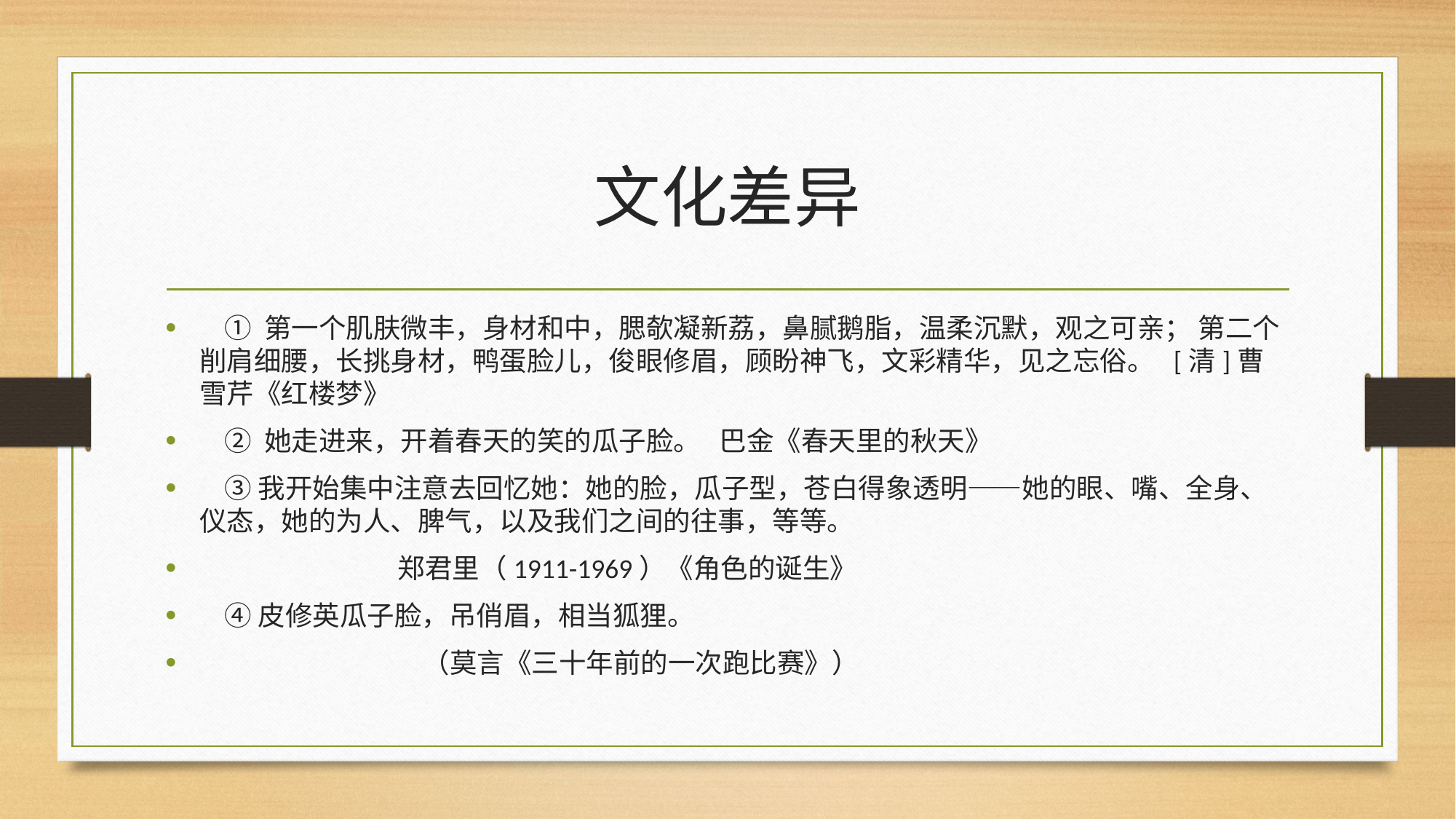

# 文化差异
    ① 第一个肌肤微丰，身材和中，腮欹凝新荔，鼻腻鹅脂，温柔沉默，观之可亲； 第二个削肩细腰，长挑身材，鸭蛋脸儿，俊眼修眉，顾盼神飞，文彩精华，见之忘俗。  [清]曹雪芹《红楼梦》
    ② 她走进来，开着春天的笑的瓜子脸。   巴金《春天里的秋天》
    ③我开始集中注意去回忆她：她的脸，瓜子型，苍白得象透明——她的眼、嘴、全身、仪态，她的为人、脾气，以及我们之间的往事，等等。
                               郑君里（1911-1969）《角色的诞生》
    ④皮修英瓜子脸，吊俏眉，相当狐狸。
                                   （莫言《三十年前的一次跑比赛》）